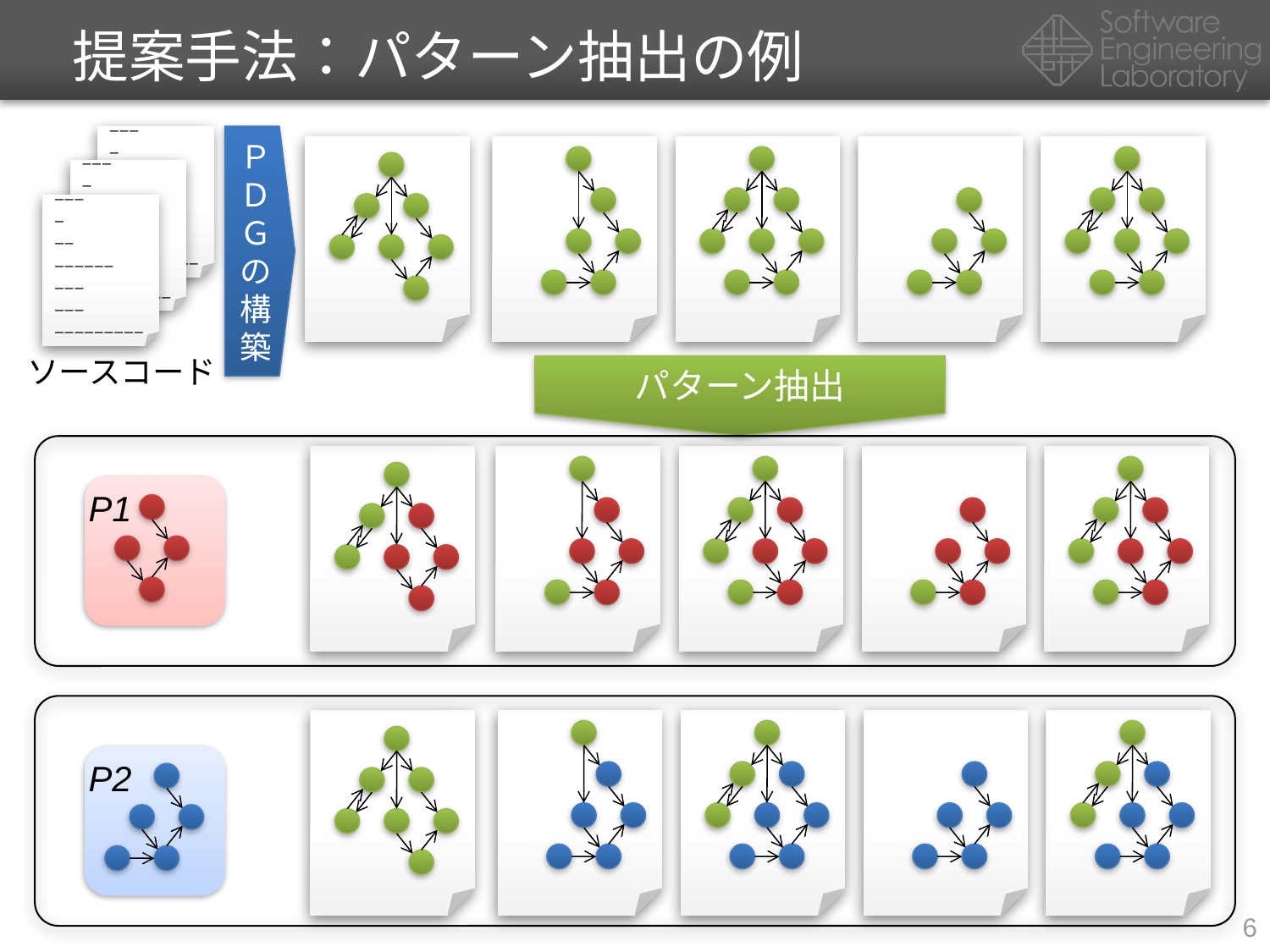

# 提案手法：パターン抽出の例
---
-
--
------
---
---
---------
ＰＤＧの構築

---
-
--
------
---
---
---------

---
-
--
------
---
---
---------

ソースコード
パターン抽出

P1

P2
6